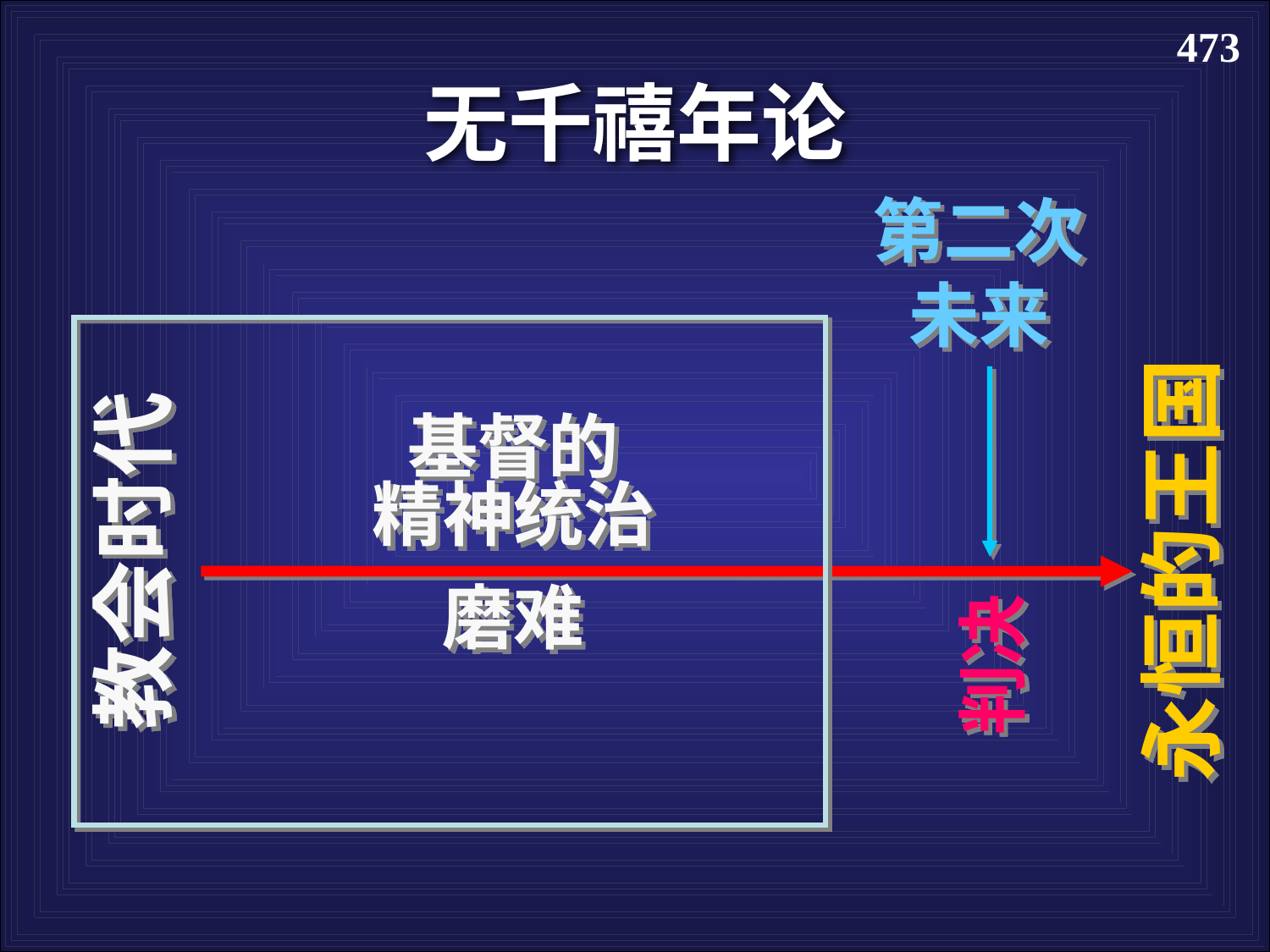

473
无千禧年论
第二次未来

基督的
精神统治
磨难
教会时代
永恒的王国

判决